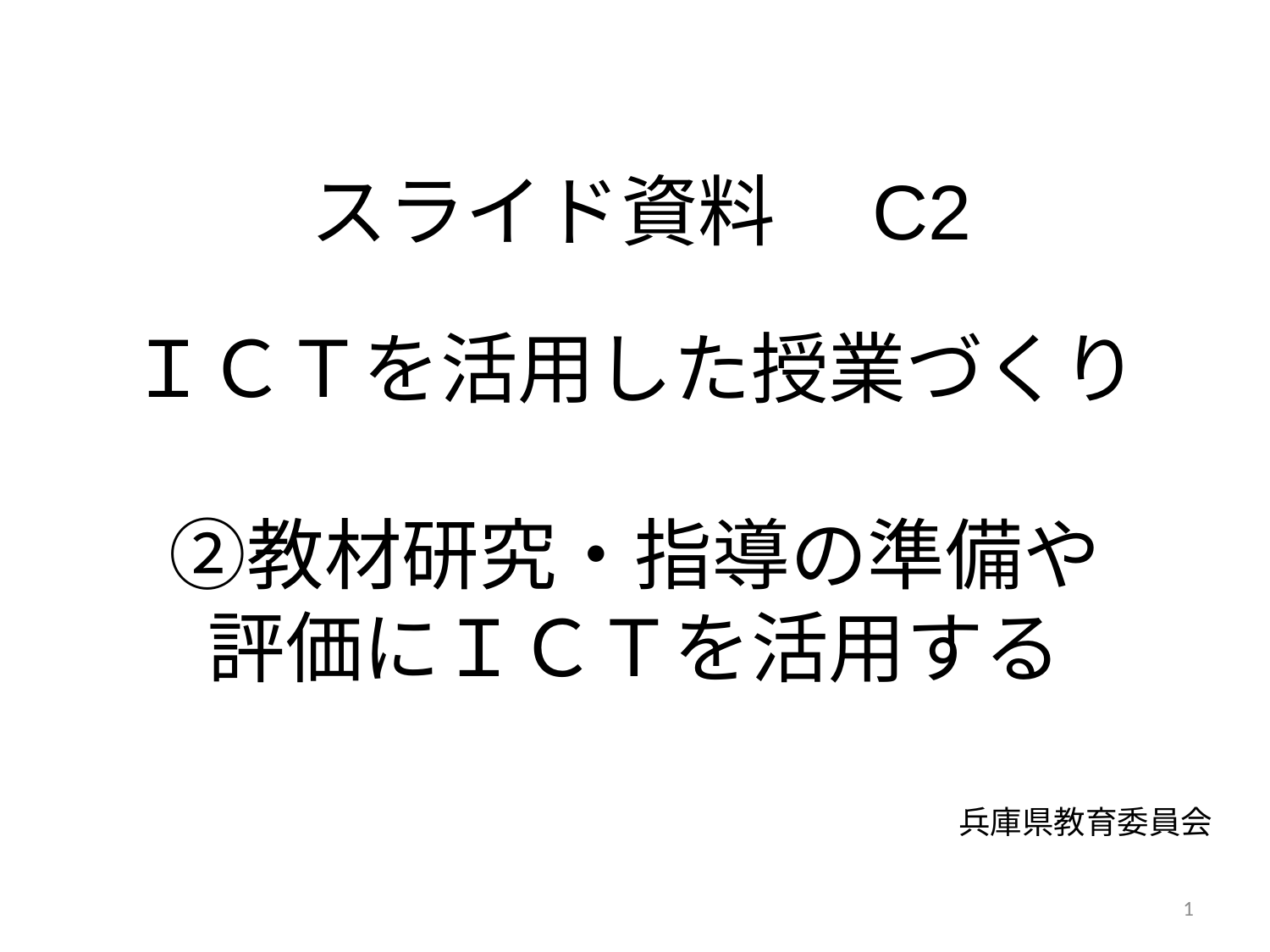

スライド資料　C2
# ＩＣＴを活用した授業づくり ②教材研究・指導の準備や 評価にＩＣＴを活用する
兵庫県教育委員会
1